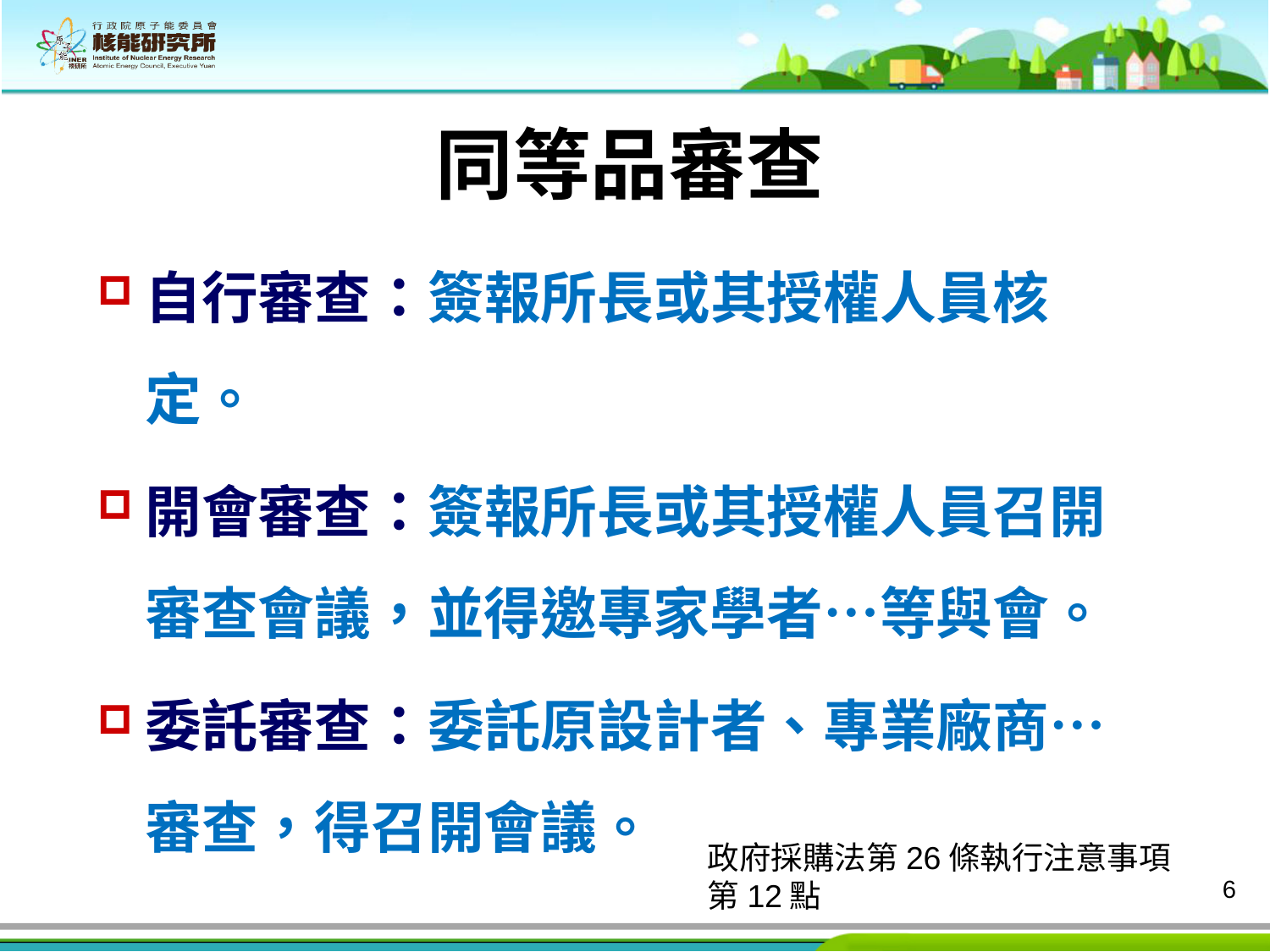

# 同等品審查
自行審查：簽報所長或其授權人員核定。
開會審查：簽報所長或其授權人員召開審查會議，並得邀專家學者…等與會。
委託審查：委託原設計者、專業廠商…審查，得召開會議。
政府採購法第26條執行注意事項第12點
6